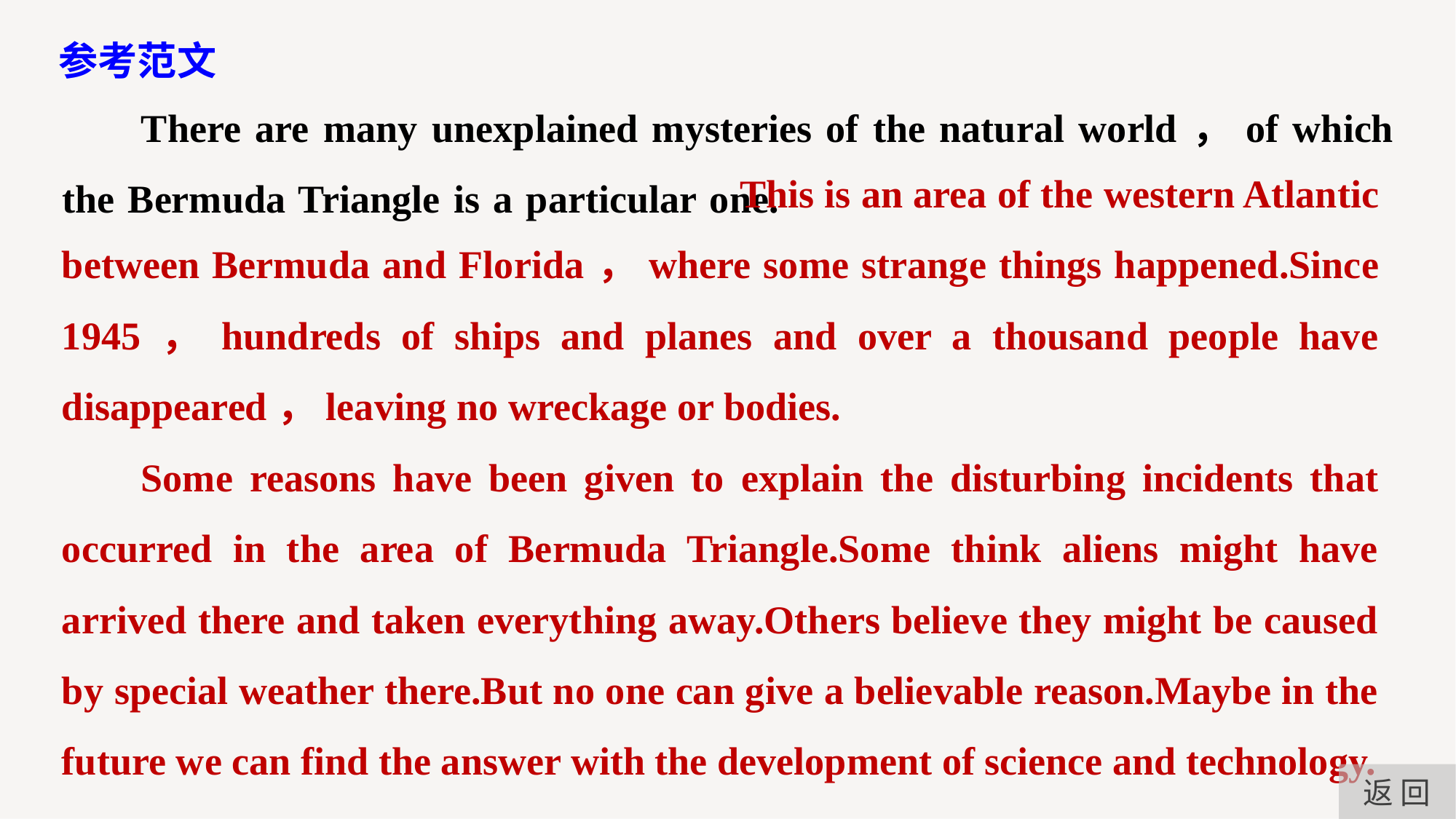

参考范文
There are many unexplained mysteries of the natural world，of which the Bermuda Triangle is a particular one.
                                                                 This is an area of the western Atlantic between Bermuda and Florida，where some strange things happened.Since 1945，hundreds of ships and planes and over a thousand people have disappeared，leaving no wreckage or bodies.
Some reasons have been given to explain the disturbing incidents that occurred in the area of Bermuda Triangle.Some think aliens might have arrived there and taken everything away.Others believe they might be caused by special weather there.But no one can give a believable reason.Maybe in the future we can find the answer with the development of science and technology.
返 回